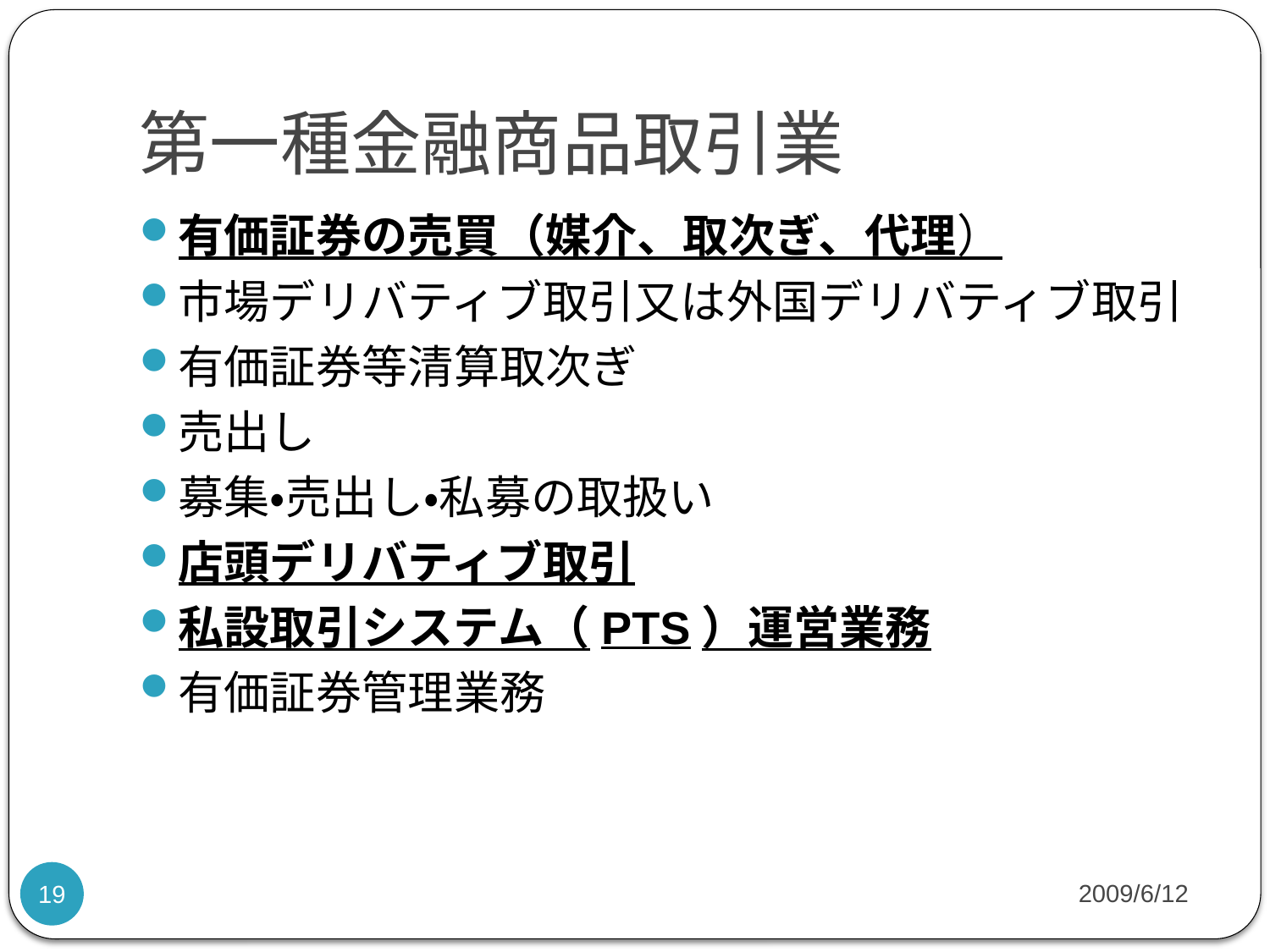

# 第一種金融商品取引業
有価証券の売買（媒介、取次ぎ、代理）
市場デリバティブ取引又は外国デリバティブ取引
有価証券等清算取次ぎ
売出し
募集・売出し・私募の取扱い
店頭デリバティブ取引
私設取引システム（PTS）運営業務
有価証券管理業務
2009/6/12
19